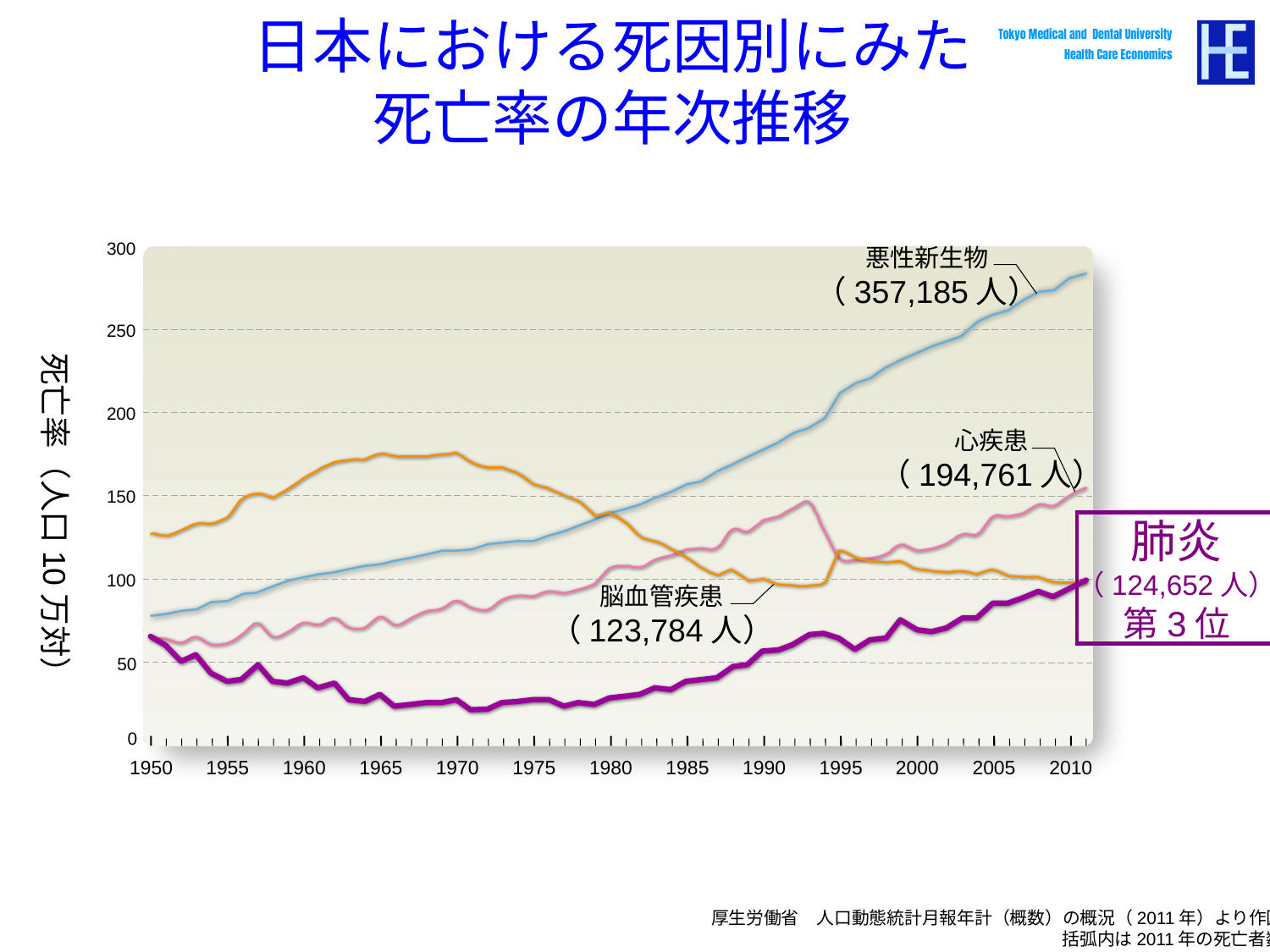

日本における死因別にみた
死亡率の年次推移
300

悪性新生物
（357,185人）

250

死亡率（人口10万対）
200

心疾患
（194,761人）

150

肺炎
（124,652人）
第3位
100

脳血管疾患
（123,784人）
50

0

1950
1955
1960
1965
1970
1975
1980
1985
1990
1995
2000
2005
2010
厚生労働省　人口動態統計月報年計（概数）の概況（2011年）より作図
括弧内は2011年の死亡者数